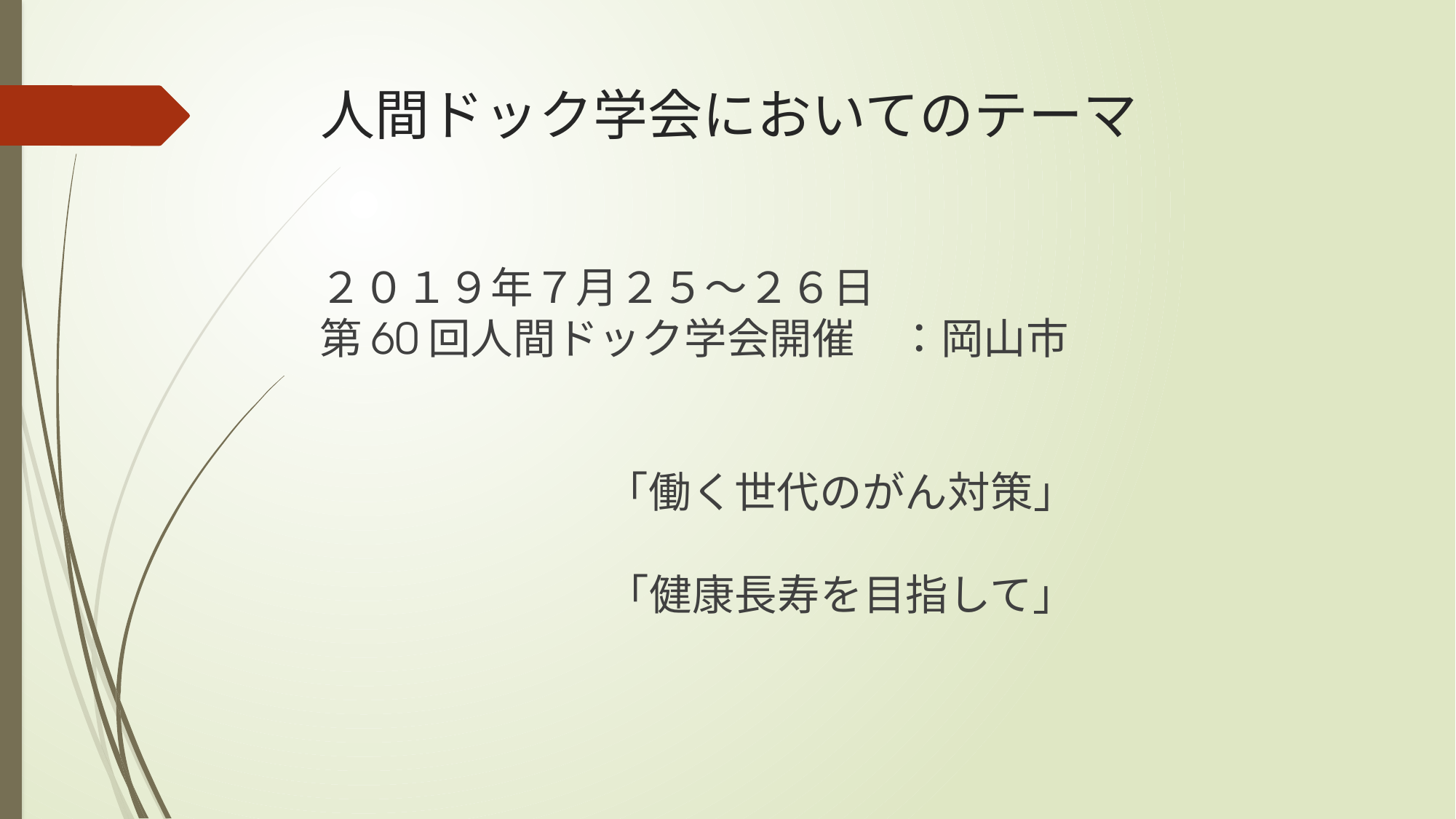

# 人間ドック学会においてのテーマ
２０１９年７月２５〜２６日
第60回人間ドック学会開催　：岡山市

「働く世代のがん対策」

「健康長寿を目指して」